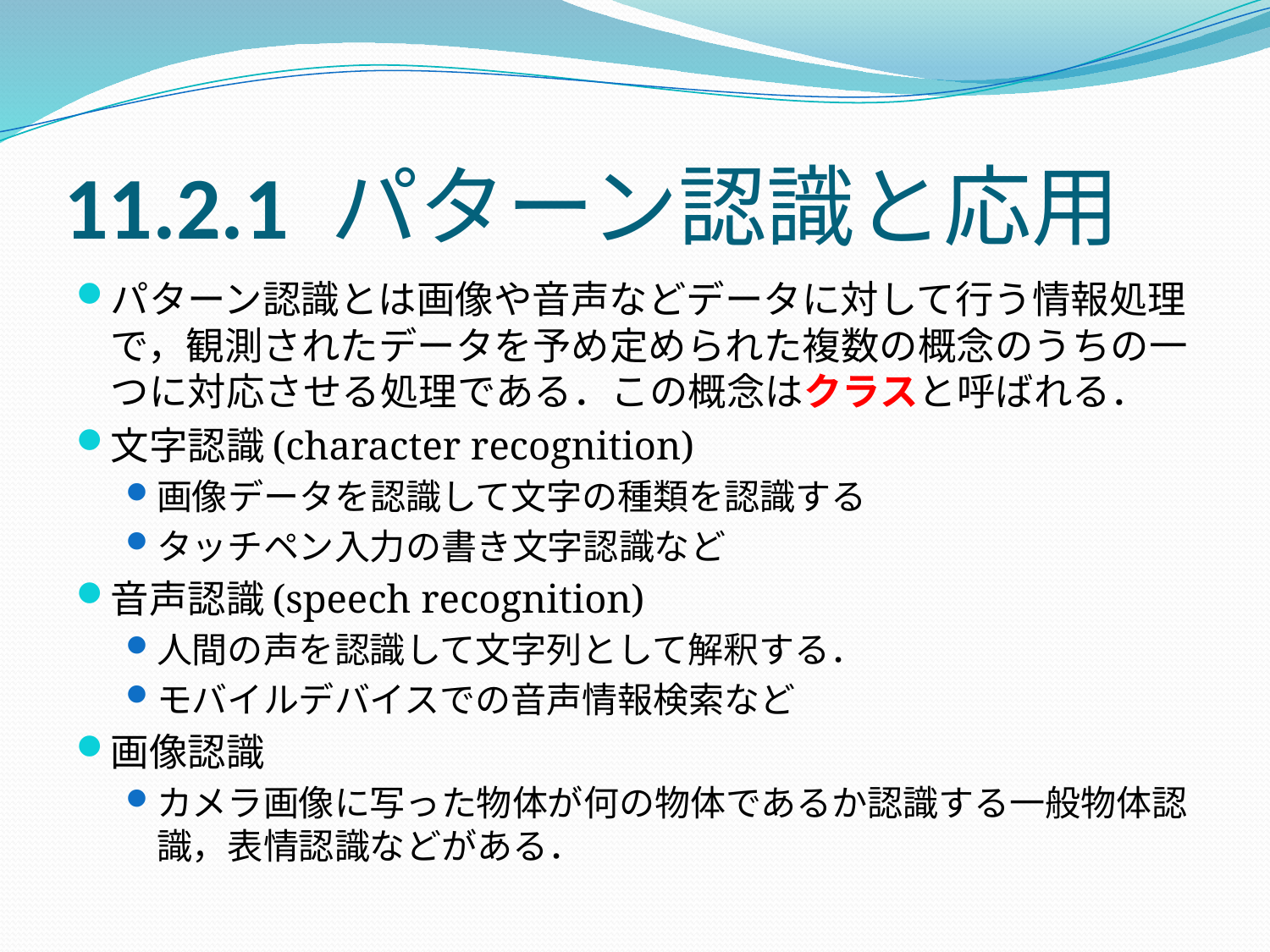

# 11.2.1 パターン認識と応用
パターン認識とは画像や音声などデータに対して行う情報処理で，観測されたデータを予め定められた複数の概念のうちの一つに対応させる処理である．この概念はクラスと呼ばれる．
文字認識(character recognition)
画像データを認識して文字の種類を認識する
タッチペン入力の書き文字認識など
音声認識(speech recognition)
人間の声を認識して文字列として解釈する．
モバイルデバイスでの音声情報検索など
画像認識
カメラ画像に写った物体が何の物体であるか認識する一般物体認識，表情認識などがある．